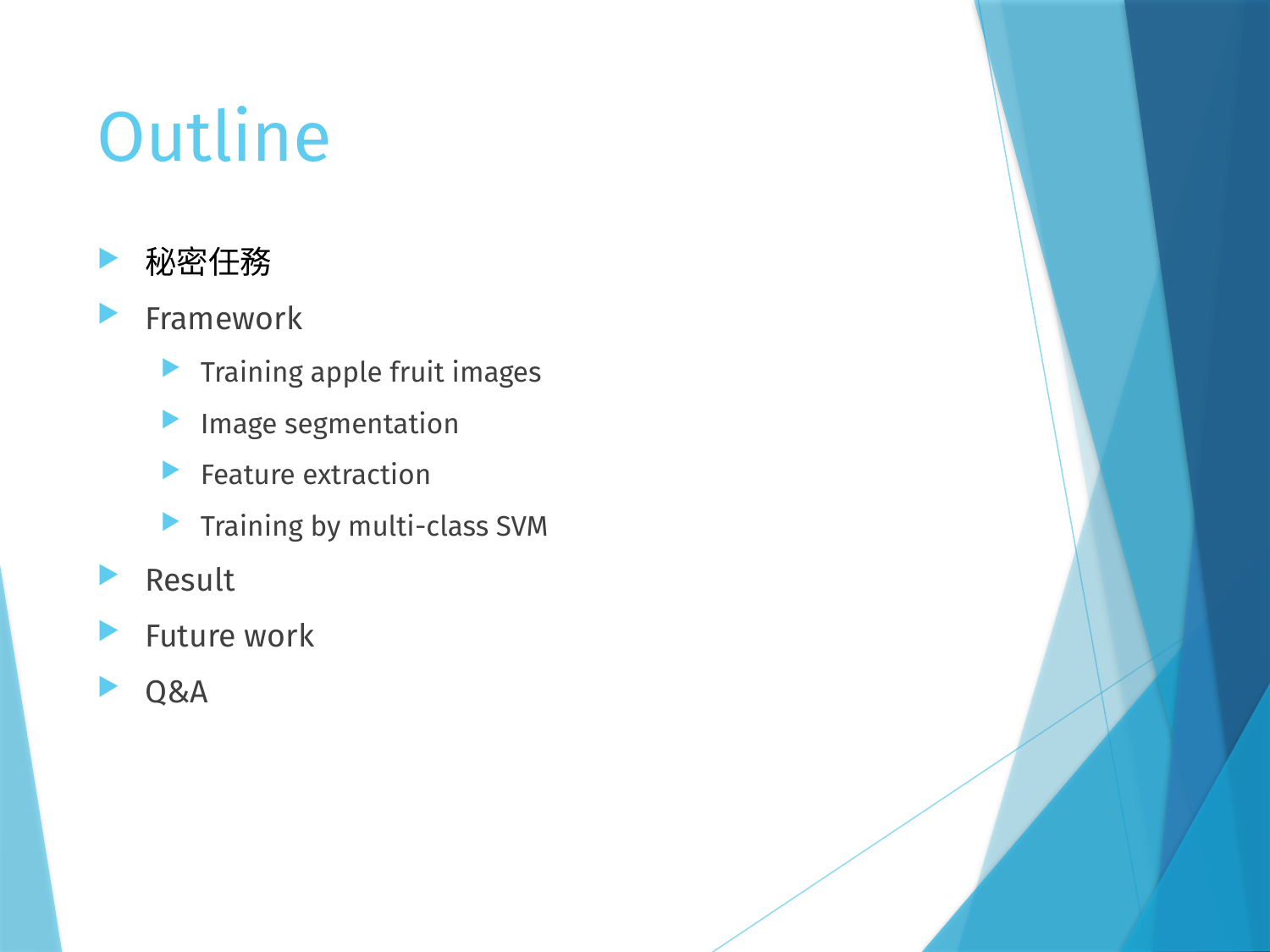

# Outline
秘密任務
Framework
Training apple fruit images
Image segmentation
Feature extraction
Training by multi-class SVM
Result
Future work
Q&A